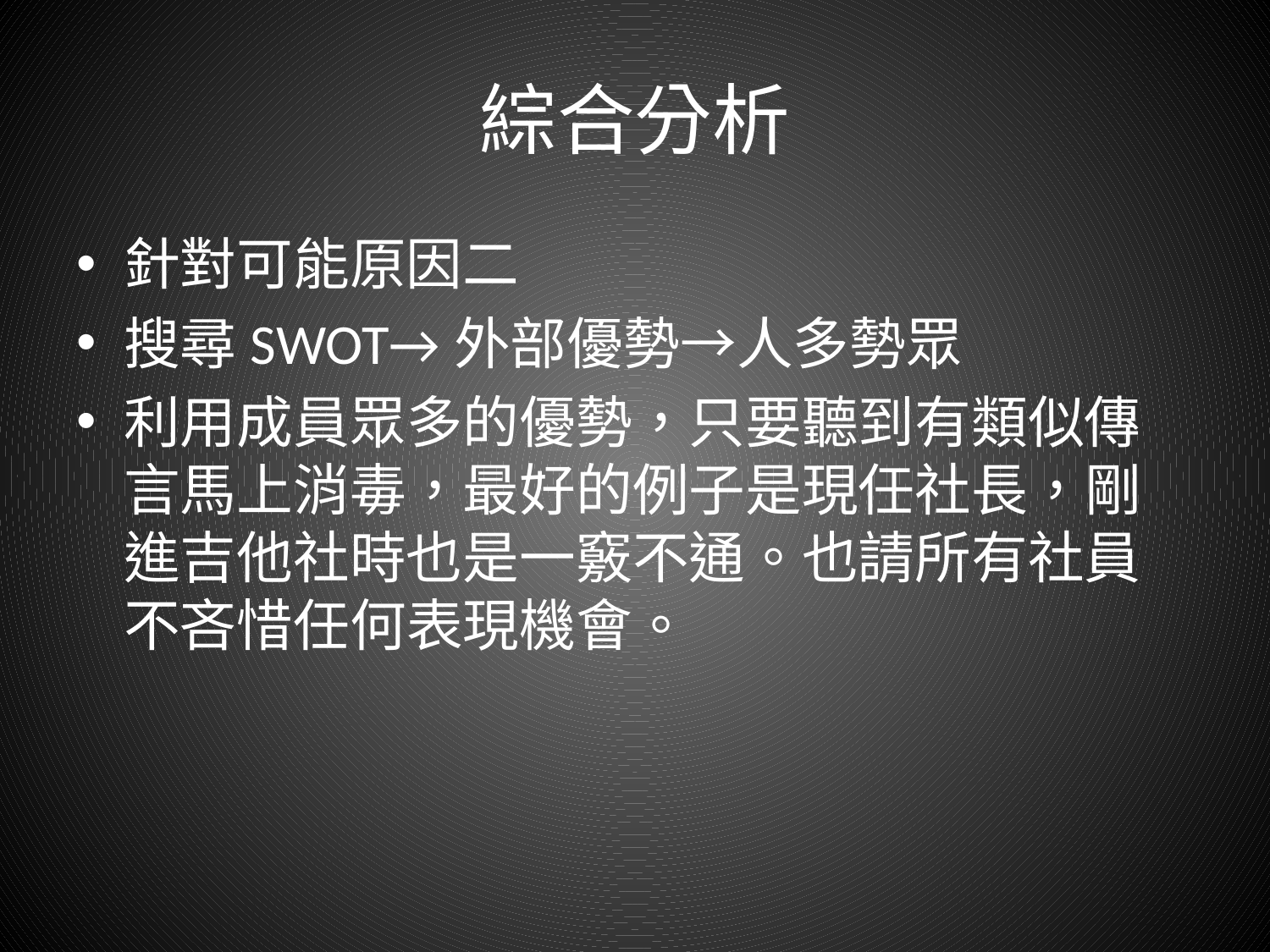

# 綜合分析
針對可能原因二
搜尋SWOT→外部優勢→人多勢眾
利用成員眾多的優勢，只要聽到有類似傳言馬上消毒，最好的例子是現任社長，剛進吉他社時也是一竅不通。也請所有社員不吝惜任何表現機會。